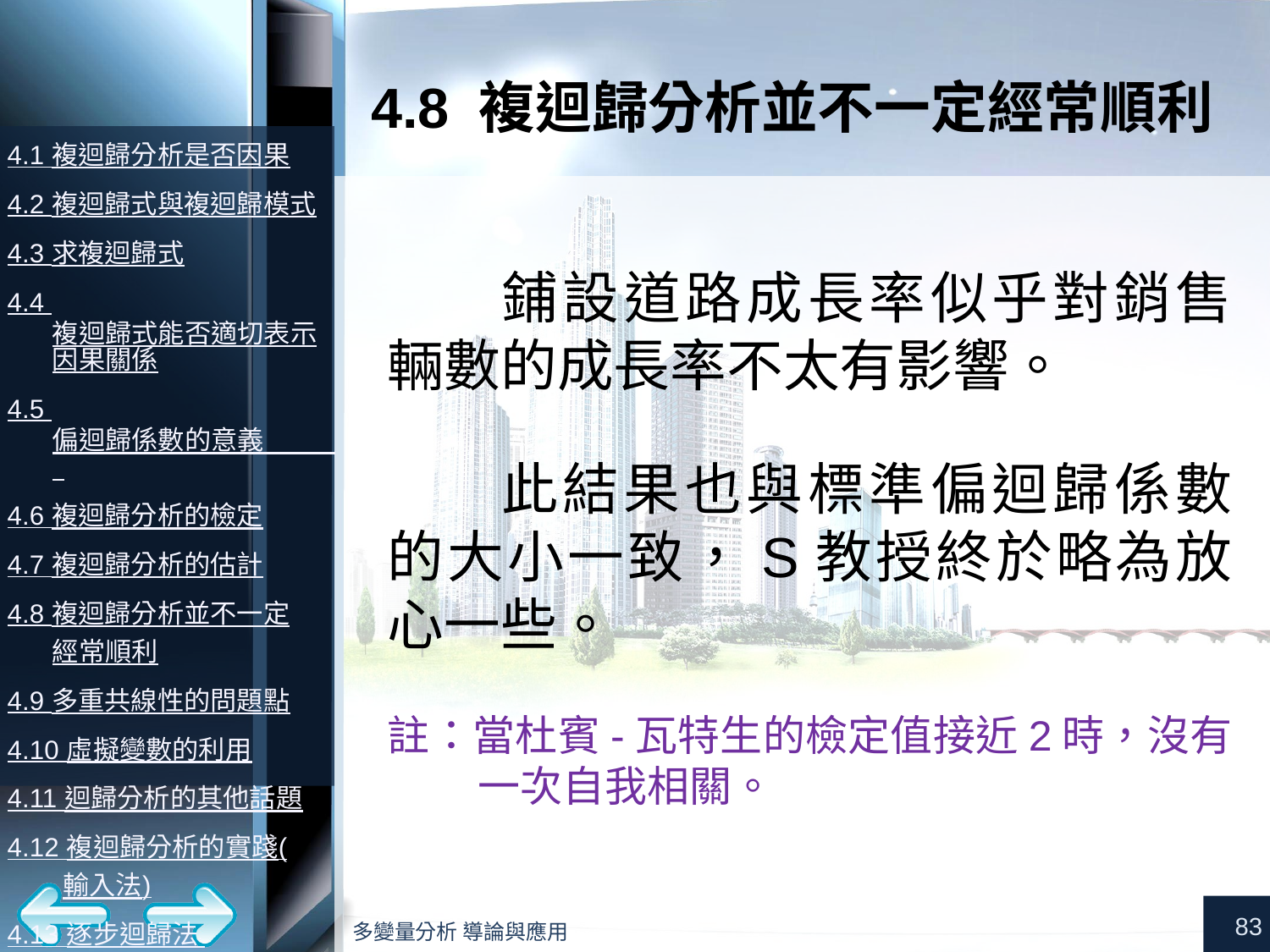

# 4.8 複迴歸分析並不一定經常順利
鋪設道路成長率似乎對銷售輛數的成長率不太有影響。

此結果也與標準偏迴歸係數的大小一致，S教授終於略為放心一些。

註：當杜賓-瓦特生的檢定值接近2時，沒有一次自我相關。
83
多變量分析 導論與應用